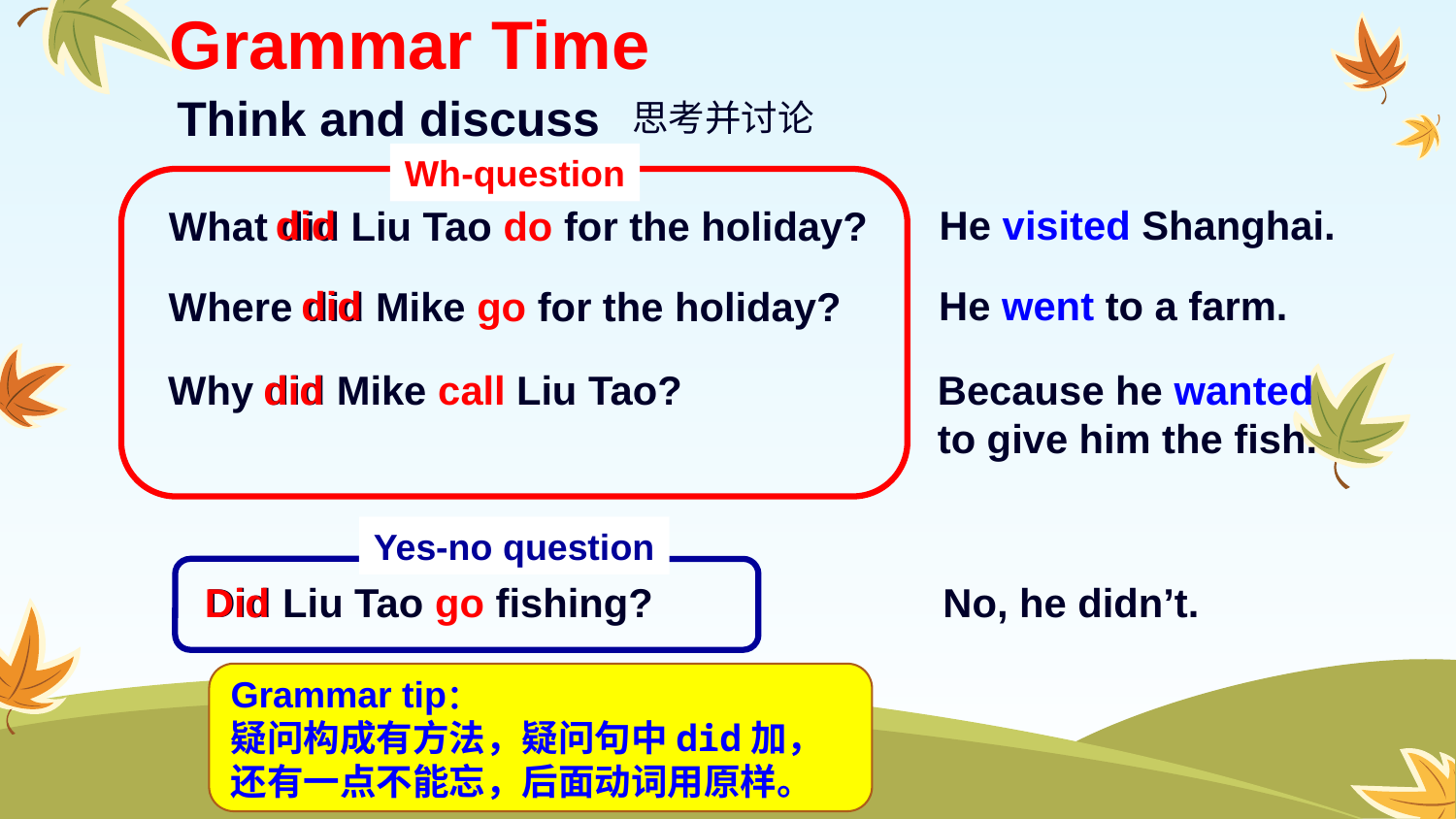

Grammar Time
Think and discuss
思考并讨论
Wh-question

did
He visited Shanghai.
What did Liu Tao do for the holiday?
did
He went to a farm.
Where did Mike go for the holiday?
Why did Mike call Liu Tao?
Because he wanted to give him the fish.
did
Yes-no question

Did
Did Liu Tao go fishing?
No, he didn’t.
Grammar tip:
疑问构成有方法，疑问句中did加，
还有一点不能忘，后面动词用原样。